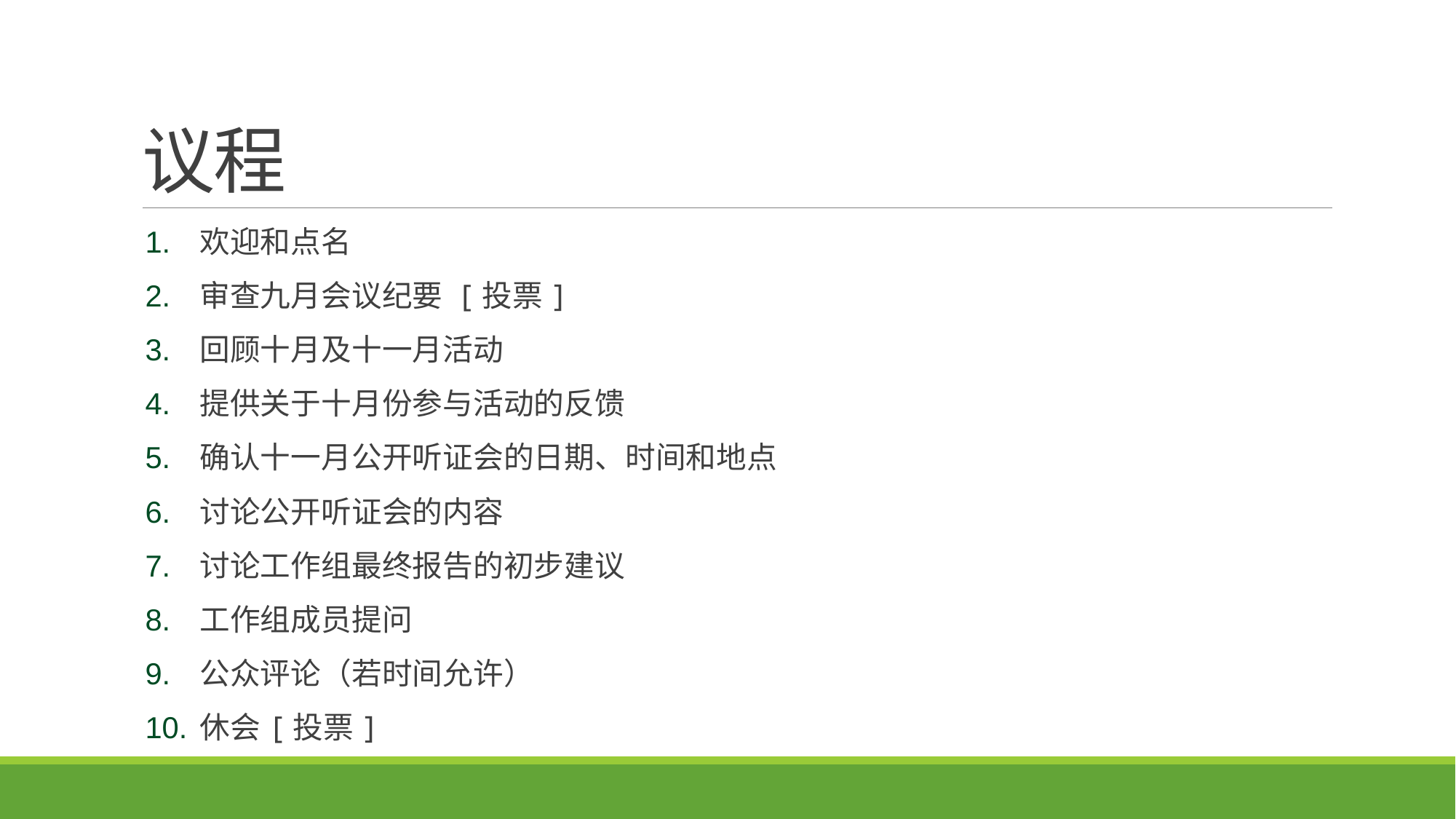

# 议程
欢迎和点名
审查九月会议纪要 [投票]
回顾十月及十一月活动
提供关于十月份参与活动的反馈
确认十一月公开听证会的日期、时间和地点
讨论公开听证会的内容
讨论工作组最终报告的初步建议
工作组成员提问
公众评论（若时间允许）
休会[投票]